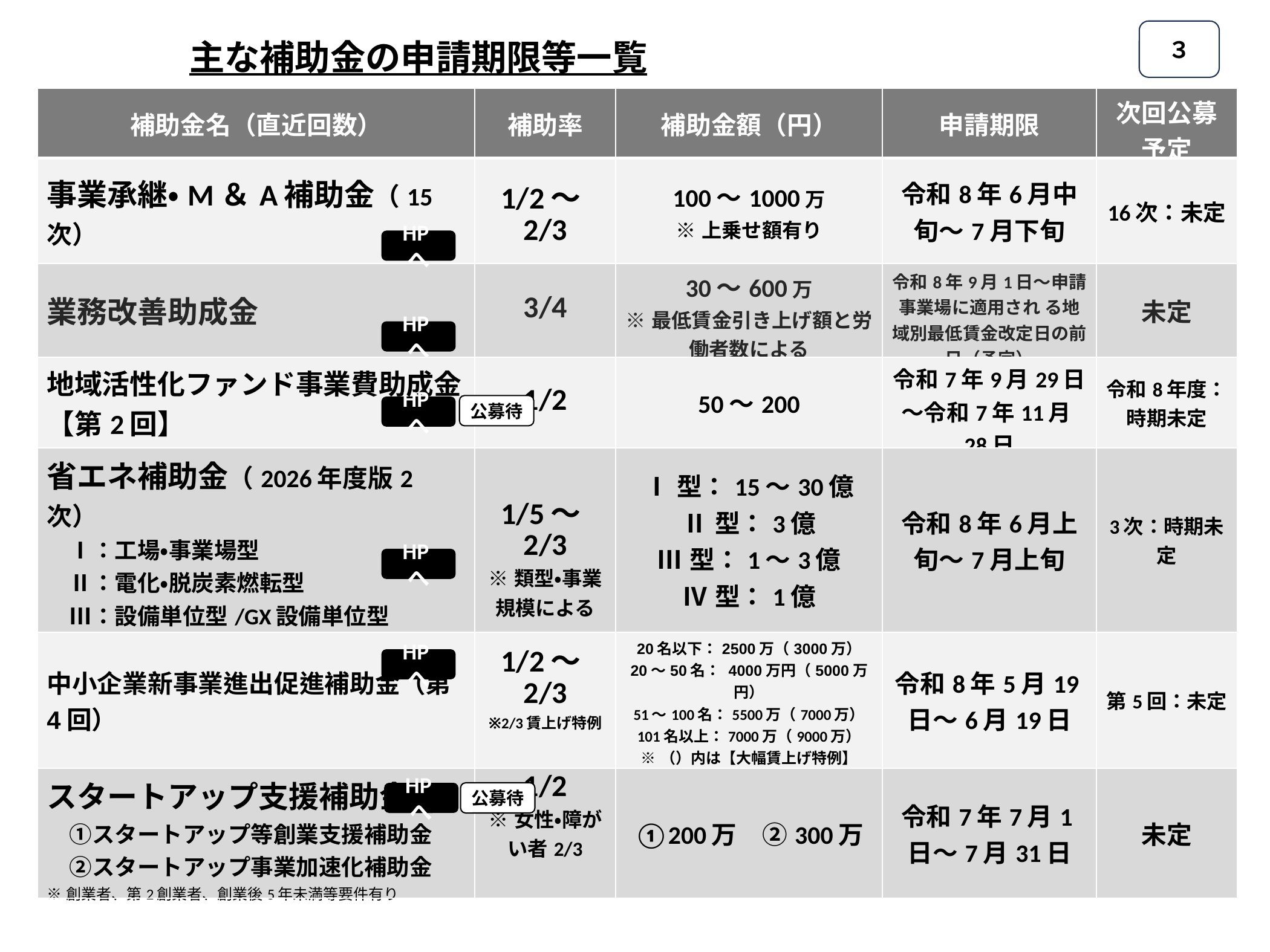

３
主な補助金の申請期限等一覧
| 補助金名（直近回数） | 補助率 | 補助金額（円） | 申請期限 | 次回公募予定 |
| --- | --- | --- | --- | --- |
| 事業承継・M＆A補助金（15次） | 1/2～2/3 | 100～1000万 ※上乗せ額有り | 令和8年6月中旬～7月下旬 | 16次：未定 |
| 業務改善助成金 | 3/4 | 30～600万 ※最低賃金引き上げ額と労働者数による | 令和8年9月1日～申請事業場に適用され る地域別最低賃金改定日の前日（予定） | 未定 |
| 地域活性化ファンド事業費助成金【第2回】 | 1/2 | 50～200 | 令和7年9月29日～令和7年11月28日 | 令和8年度：時期未定 |
| 省エネ補助金（2026年度版2次） 　Ⅰ：工場・事業場型 　Ⅱ：電化・脱炭素燃転型 　Ⅲ：設備単位型/GX設備単位型 　Ⅳ：エネルギー需要最適化型 | 1/5～2/3 ※類型・事業規模による | Ⅰ型：15～30億 Ⅱ型：3億 Ⅲ型：1～3億 Ⅳ型：1億 | 令和8年6月上旬～7月上旬 | 3次：時期未定 |
| 中小企業新事業進出促進補助金（第4回） | 1/2～2/3 ※2/3賃上げ特例 | 20名以下：2500万（3000万） 20～50名： 4000万円（5000万円） 51～100名：5500万（7000万） 101名以上：7000万（9000万） ※（）内は【大幅賃上げ特例】 | 令和8年5月19日～6月19日 | 第5回：未定 |
| スタートアップ支援補助金 　①スタートアップ等創業支援補助金 　②スタートアップ事業加速化補助金 ※創業者、第2創業者、創業後5年未満等要件有り | 1/2 ※女性・障がい者2/3 | ①200万　②300万 | 令和7年7月1日～7月31日 | 未定 |
HPへ
HPへ
公募待
HPへ
HPへ
HPへ
HPへ
公募待